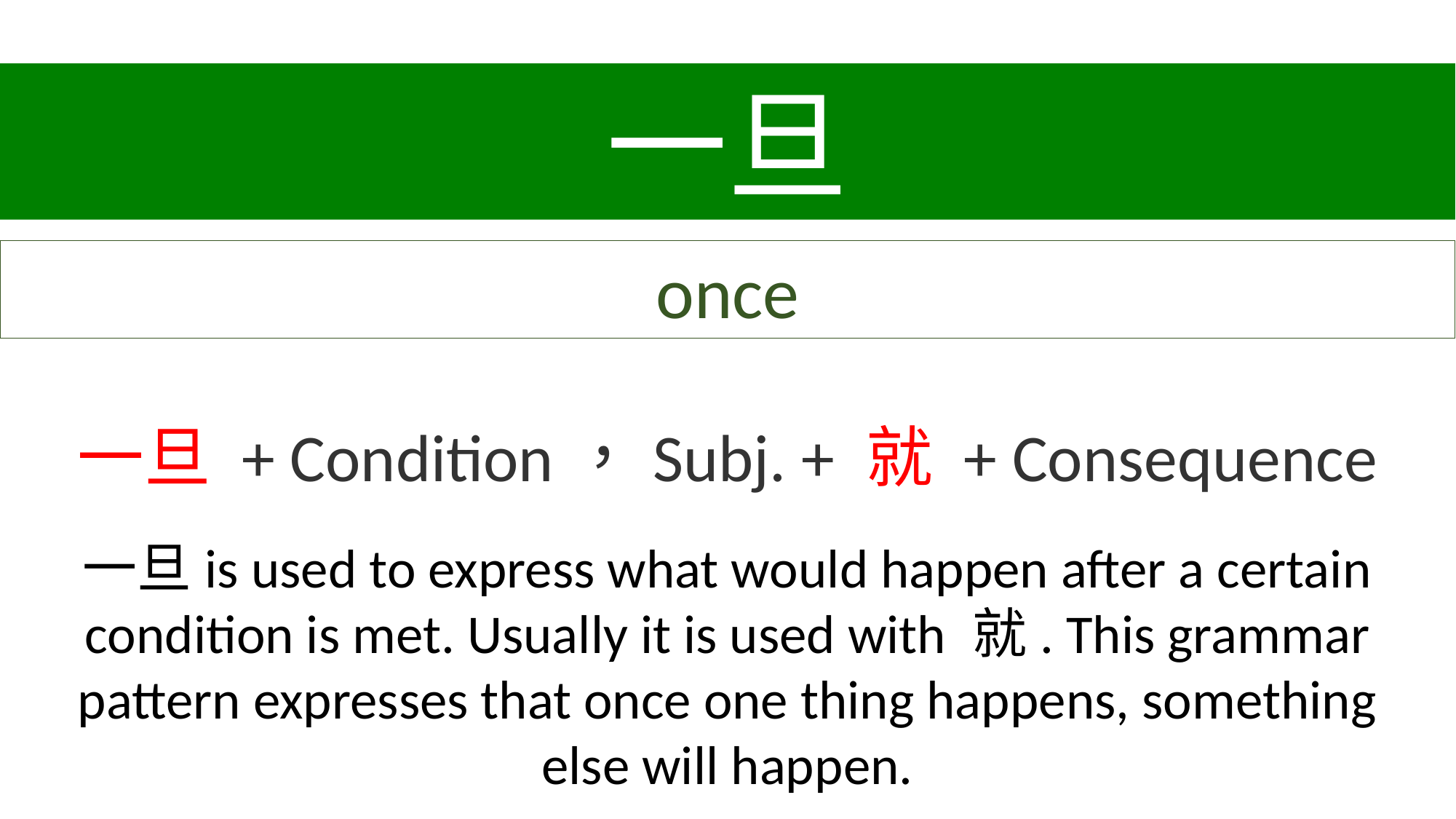

一旦
once
一旦 + Condition，Subj. + 就 + Consequence
一旦is used to express what would happen after a certain condition is met. Usually it is used with 就. This grammar pattern expresses that once one thing happens, something else will happen.